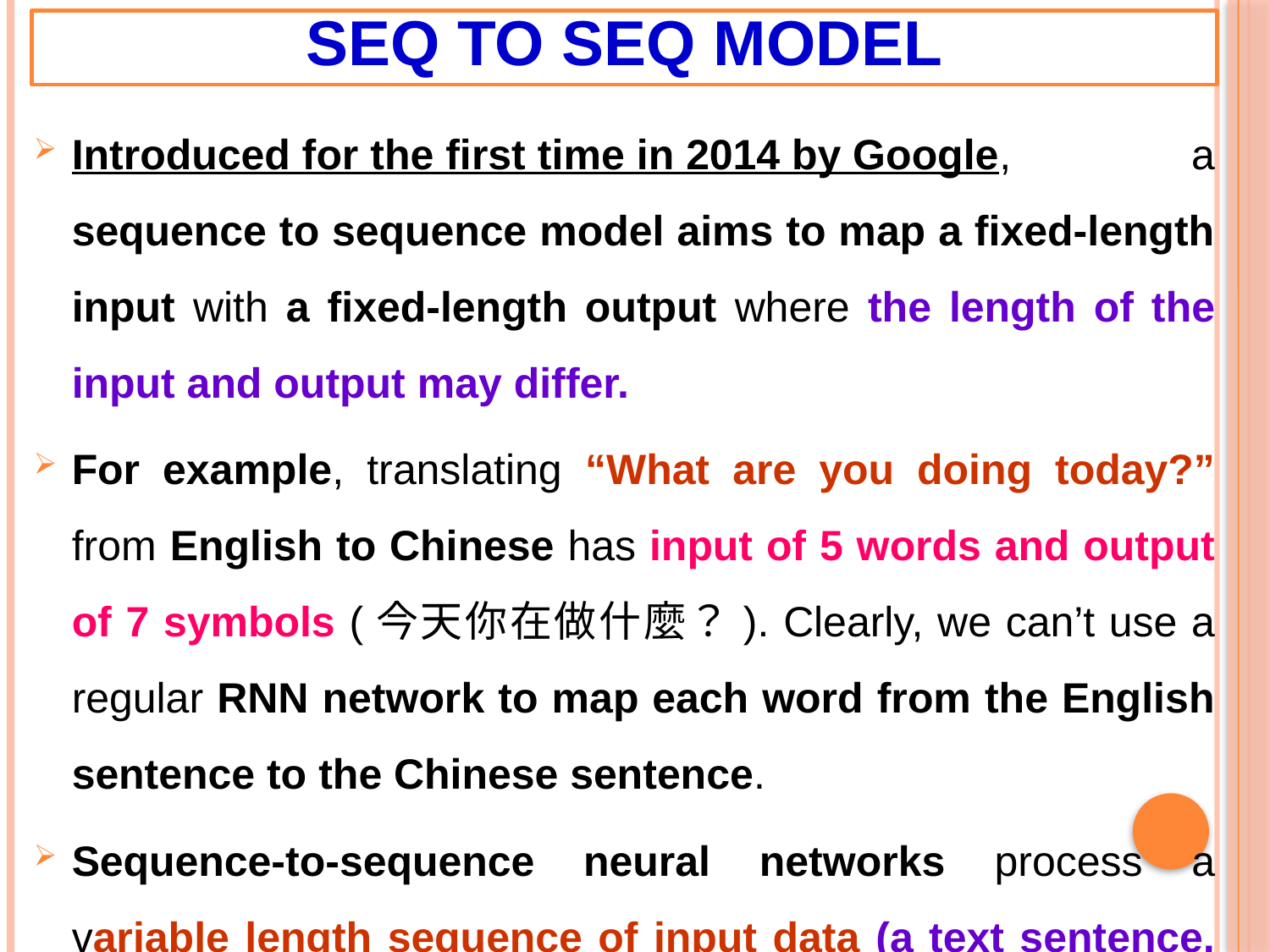

# Seq to Seq Model
Introduced for the first time in 2014 by Google, a sequence to sequence model aims to map a fixed-length input with a fixed-length output where the length of the input and output may differ.
For example, translating “What are you doing today?” from English to Chinese has input of 5 words and output of 7 symbols (今天你在做什麼？). Clearly, we can’t use a regular RNN network to map each word from the English sentence to the Chinese sentence.
Sequence-to-sequence neural networks process a variable length sequence of input data (a text sentence, a time series, radio signals, etc.) and produce in output another data sequence, in general of a different length (e.g., a translation of the input sentence) .